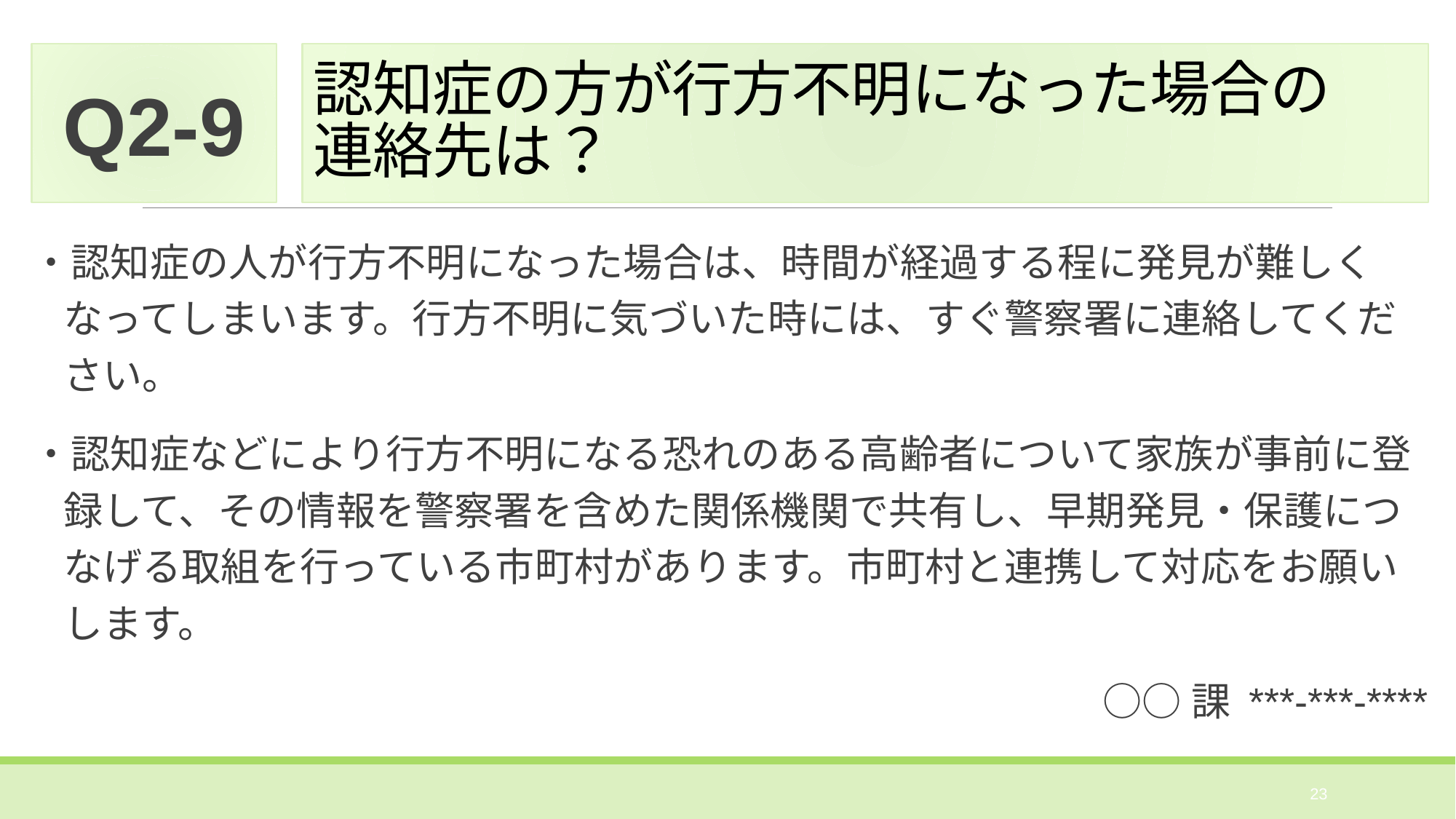

Q2-9
# 認知症の方が行方不明になった場合の 連絡先は？
・認知症の人が行方不明になった場合は、時間が経過する程に発見が難しくなってしまいます。行方不明に気づいた時には、すぐ警察署に連絡してください。
・認知症などにより行方不明になる恐れのある高齢者について家族が事前に登録して、その情報を警察署を含めた関係機関で共有し、早期発見・保護につなげる取組を行っている市町村があります。市町村と連携して対応をお願いします。
○○課 ***-***-****
23